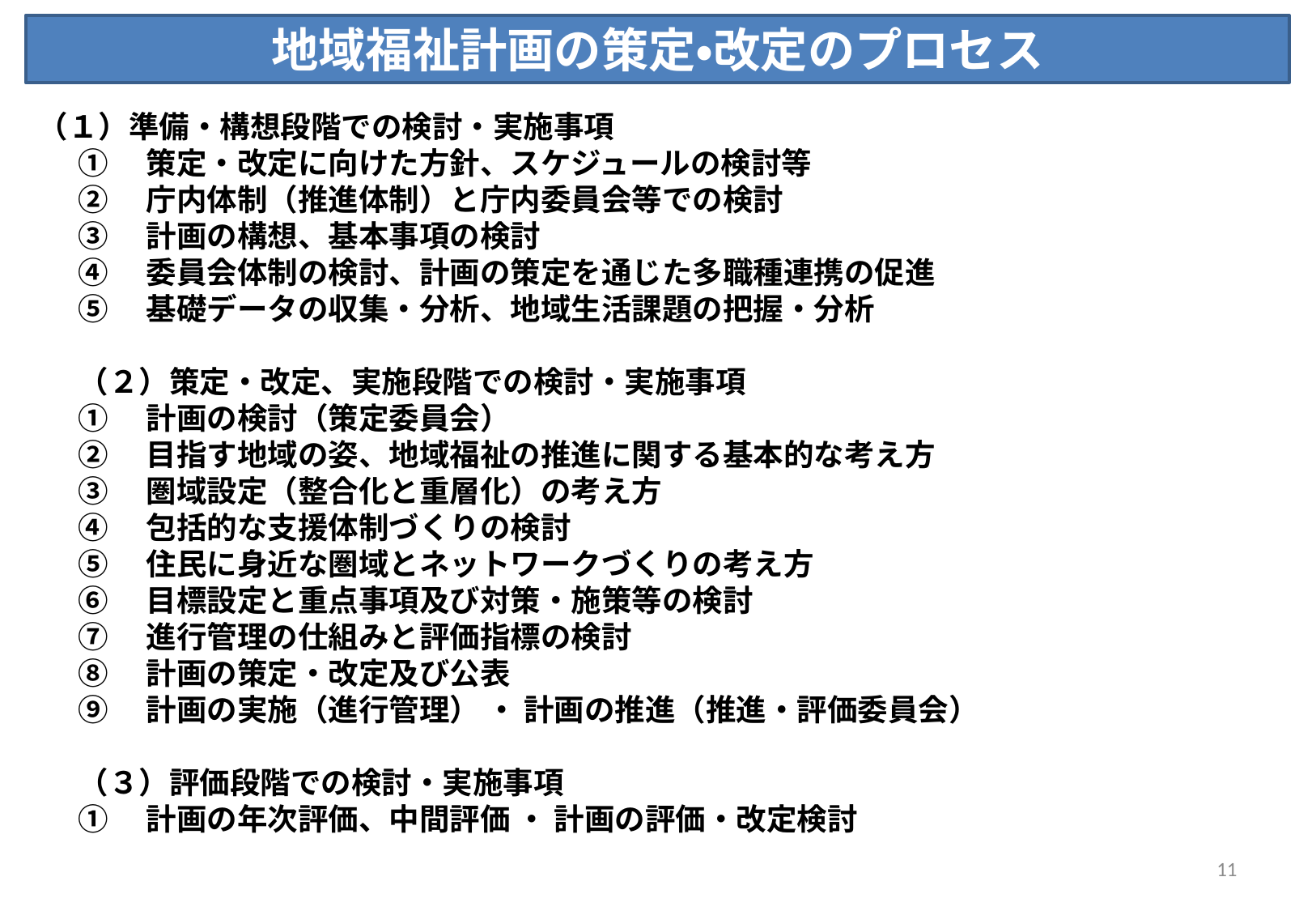

地域福祉計画の策定・改定のプロセス
（１）準備・構想段階での検討・実施事項
①　策定・改定に向けた方針、スケジュールの検討等
②　庁内体制（推進体制）と庁内委員会等での検討
③　計画の構想、基本事項の検討
④　委員会体制の検討、計画の策定を通じた多職種連携の促進
⑤　基礎データの収集・分析、地域生活課題の把握・分析

（２）策定・改定、実施段階での検討・実施事項
①　計画の検討（策定委員会）
②　目指す地域の姿、地域福祉の推進に関する基本的な考え方
③　圏域設定（整合化と重層化）の考え方
④　包括的な支援体制づくりの検討
⑤　住民に身近な圏域とネットワークづくりの考え方
⑥　目標設定と重点事項及び対策・施策等の検討
⑦　進行管理の仕組みと評価指標の検討
⑧　計画の策定・改定及び公表
⑨　計画の実施（進行管理） ・ 計画の推進（推進・評価委員会）

（３）評価段階での検討・実施事項
①　計画の年次評価、中間評価 ・ 計画の評価・改定検討

11